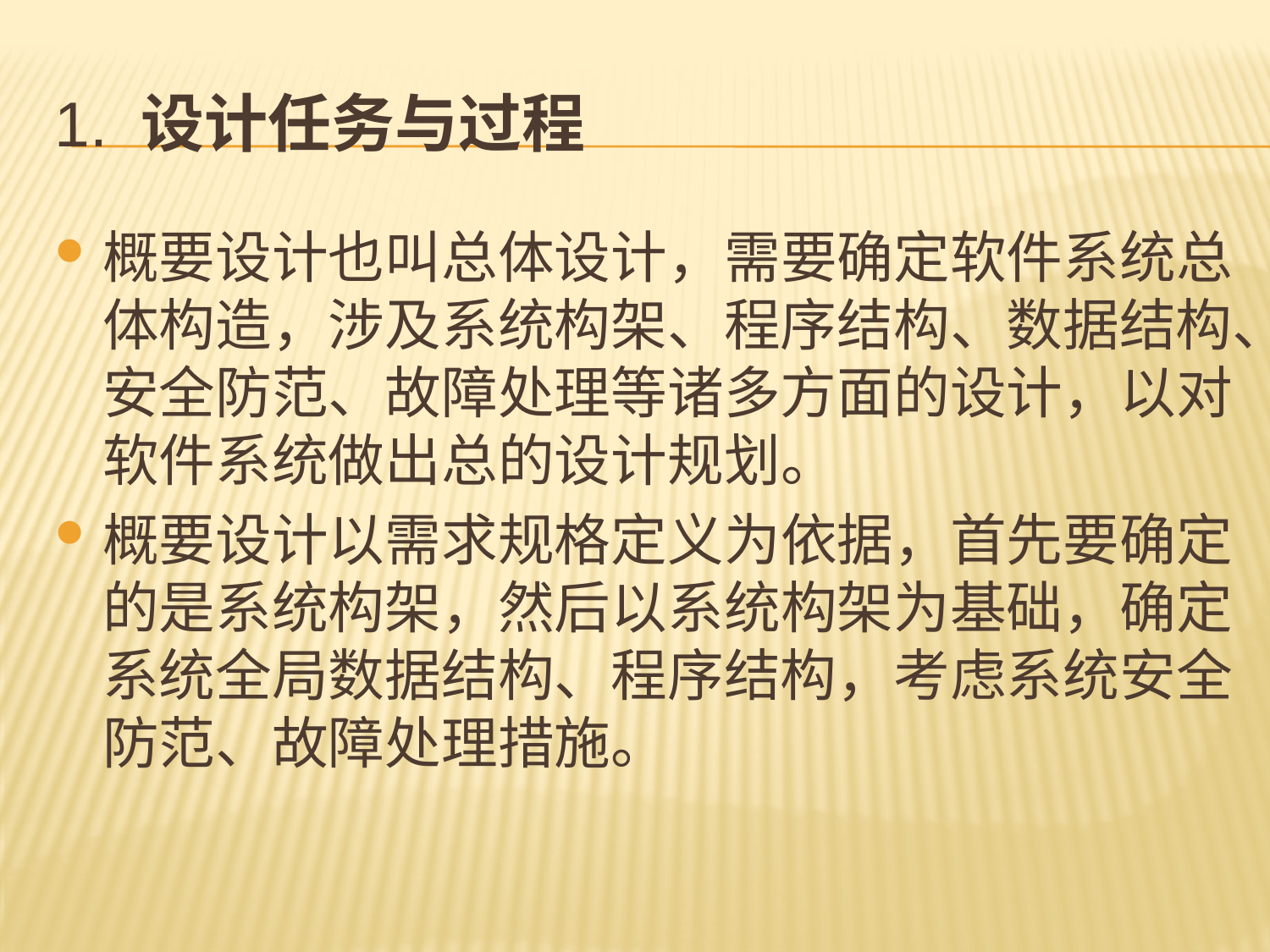

# 1. 设计任务与过程
概要设计也叫总体设计，需要确定软件系统总体构造，涉及系统构架、程序结构、数据结构、安全防范、故障处理等诸多方面的设计，以对软件系统做出总的设计规划。
概要设计以需求规格定义为依据，首先要确定的是系统构架，然后以系统构架为基础，确定系统全局数据结构、程序结构，考虑系统安全防范、故障处理措施。